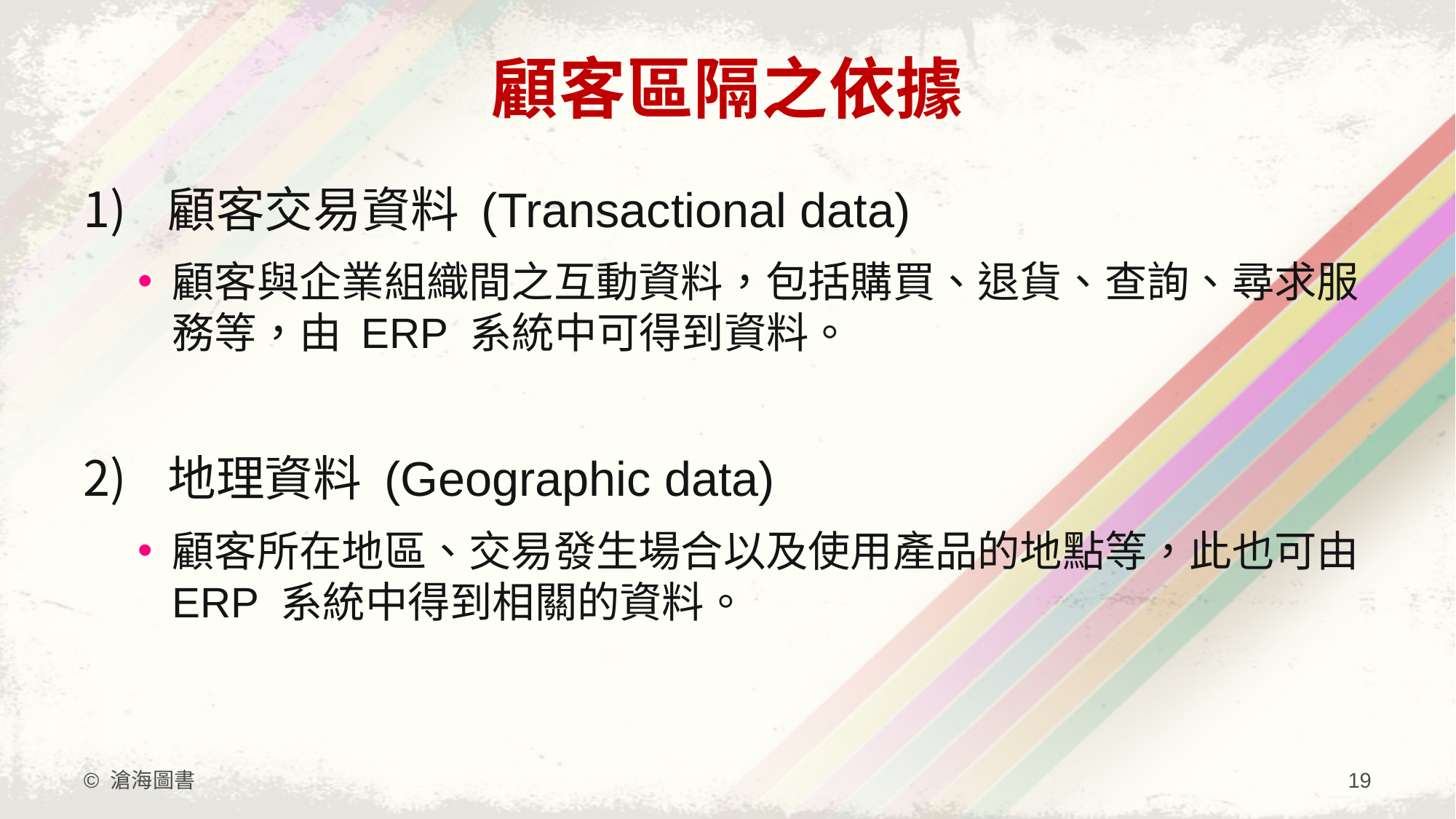

# 顧客區隔之依據
 顧客交易資料 (Transactional data)
顧客與企業組織間之互動資料，包括購買、退貨、查詢、尋求服務等，由 ERP 系統中可得到資料。

 地理資料 (Geographic data)
顧客所在地區、交易發生場合以及使用產品的地點等，此也可由 ERP 系統中得到相關的資料。
© 滄海圖書
19